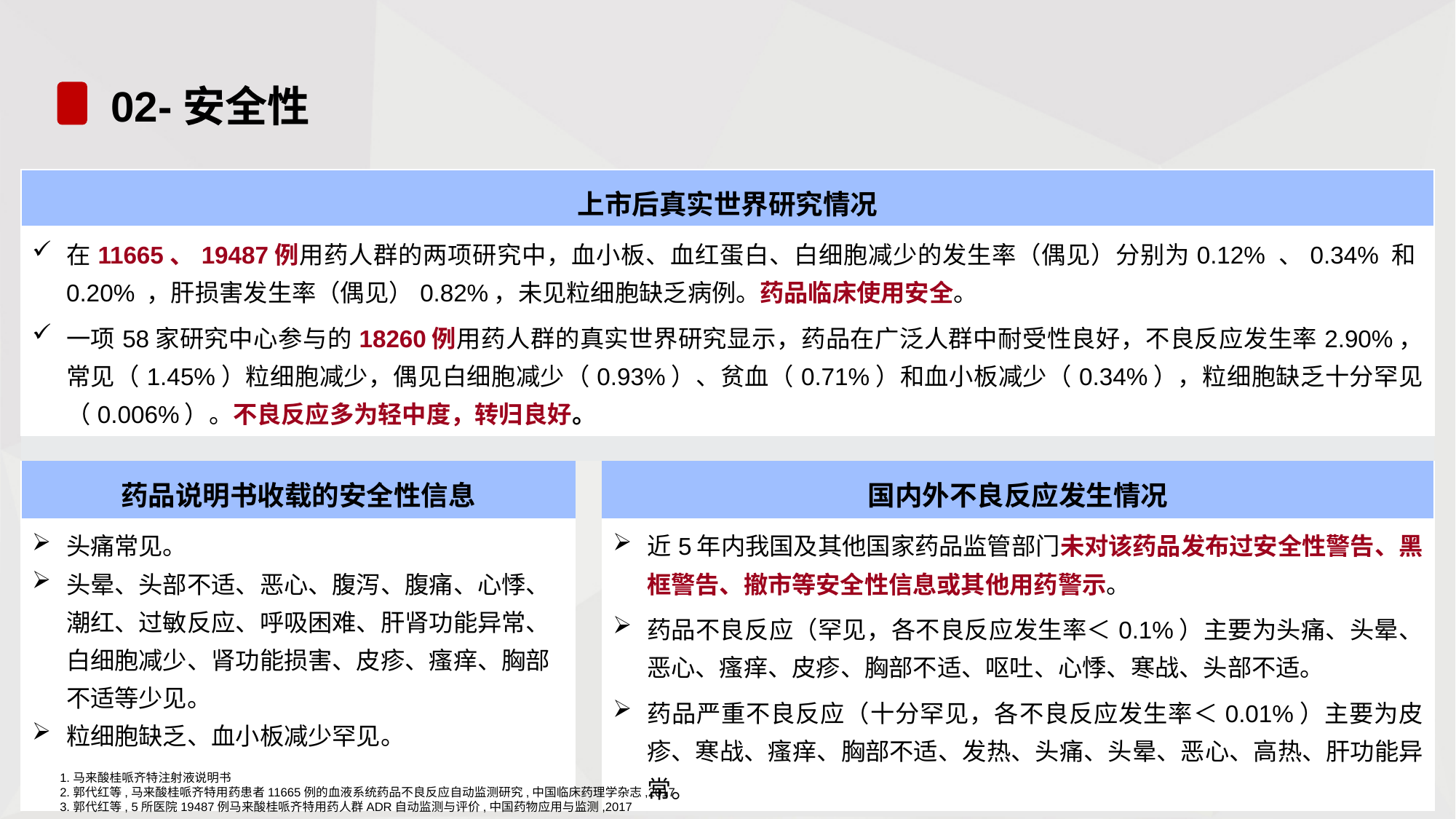

# 02-安全性
| 上市后真实世界研究情况 |  |  |
| --- | --- | --- |
| 在11665、19487例用药人群的两项研究中，血小板、血红蛋白、白细胞减少的发生率（偶见）分别为0.12% 、0.34% 和0.20% ，肝损害发生率（偶见）0.82%，未见粒细胞缺乏病例。药品临床使用安全。 一项58家研究中心参与的18260例用药人群的真实世界研究显示，药品在广泛人群中耐受性良好，不良反应发生率2.90%，常见（1.45%）粒细胞减少，偶见白细胞减少（0.93%）、贫血（0.71%）和血小板减少（0.34%），粒细胞缺乏十分罕见（0.006%）。不良反应多为轻中度，转归良好。 |  |  |
|  |  |  |
| 药品说明书收载的安全性信息 |  | 国内外不良反应发生情况 |
| 头痛常见。 头晕、头部不适、恶心、腹泻、腹痛、心悸、潮红、过敏反应、呼吸困难、肝肾功能异常、白细胞减少、肾功能损害、皮疹、瘙痒、胸部不适等少见。 粒细胞缺乏、血小板减少罕见。 |  | 近5年内我国及其他国家药品监管部门未对该药品发布过安全性警告、黑框警告、撤市等安全性信息或其他用药警示。 药品不良反应（罕见，各不良反应发生率＜0.1%）主要为头痛、头晕、恶心、瘙痒、皮疹、胸部不适、呕吐、心悸、寒战、头部不适。 药品严重不良反应（十分罕见，各不良反应发生率＜0.01%）主要为皮疹、寒战、瘙痒、胸部不适、发热、头痛、头晕、恶心、高热、肝功能异常。 |
1.马来酸桂哌齐特注射液说明书
2.郭代红等,马来酸桂哌齐特用药患者11665例的血液系统药品不良反应自动监测研究,中国临床药理学杂志,2017
3.郭代红等, 5所医院19487例马来酸桂哌齐特用药人群ADR自动监测与评价,中国药物应用与监测,2017